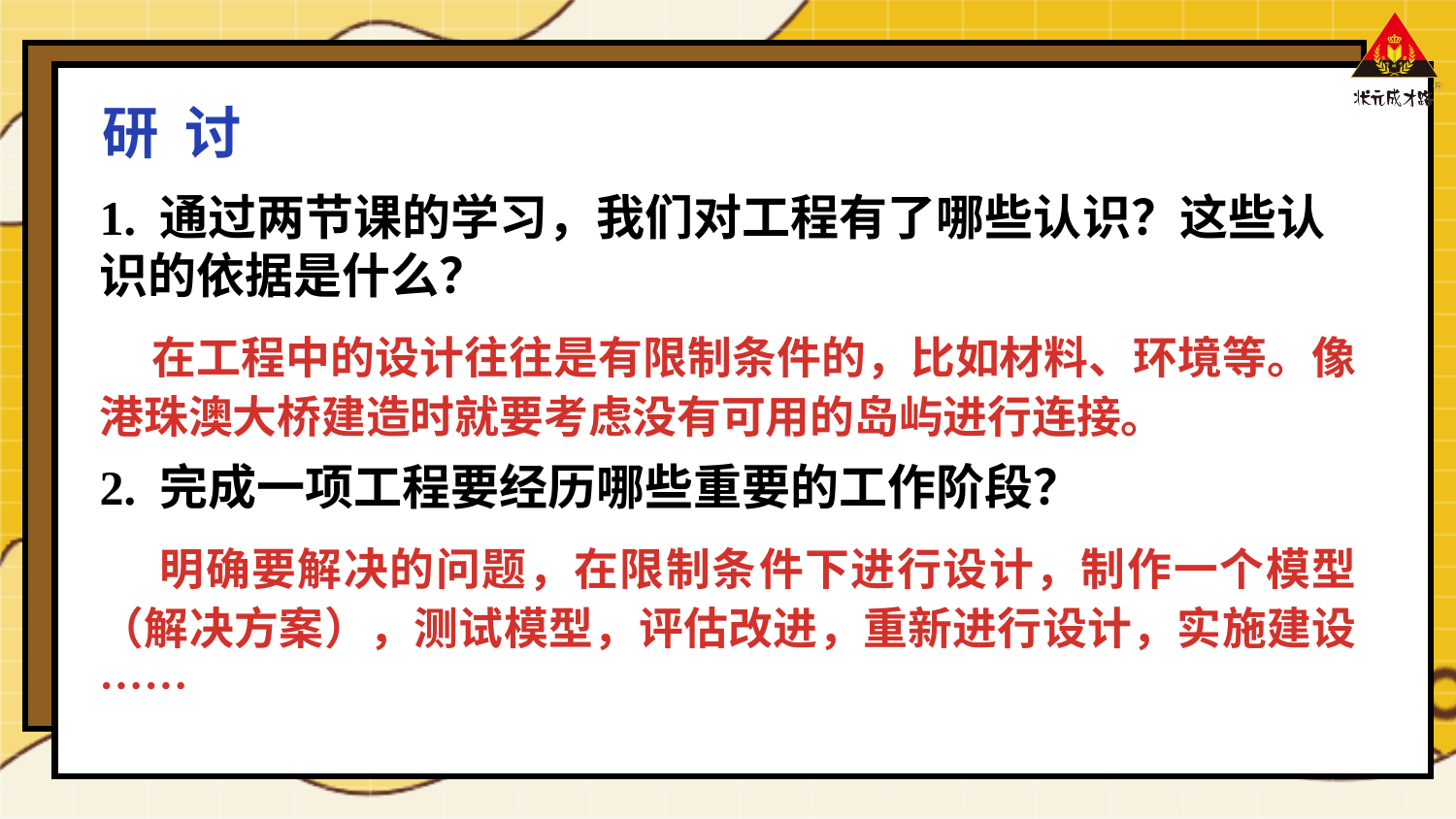

研  讨
1. 通过两节课的学习，我们对工程有了哪些认识？这些认识的依据是什么？
    在工程中的设计往往是有限制条件的，比如材料、环境等。像港珠澳大桥建造时就要考虑没有可用的岛屿进行连接。
2. 完成一项工程要经历哪些重要的工作阶段？
    明确要解决的问题，在限制条件下进行设计，制作一个模型（解决方案），测试模型，评估改进，重新进行设计，实施建设……